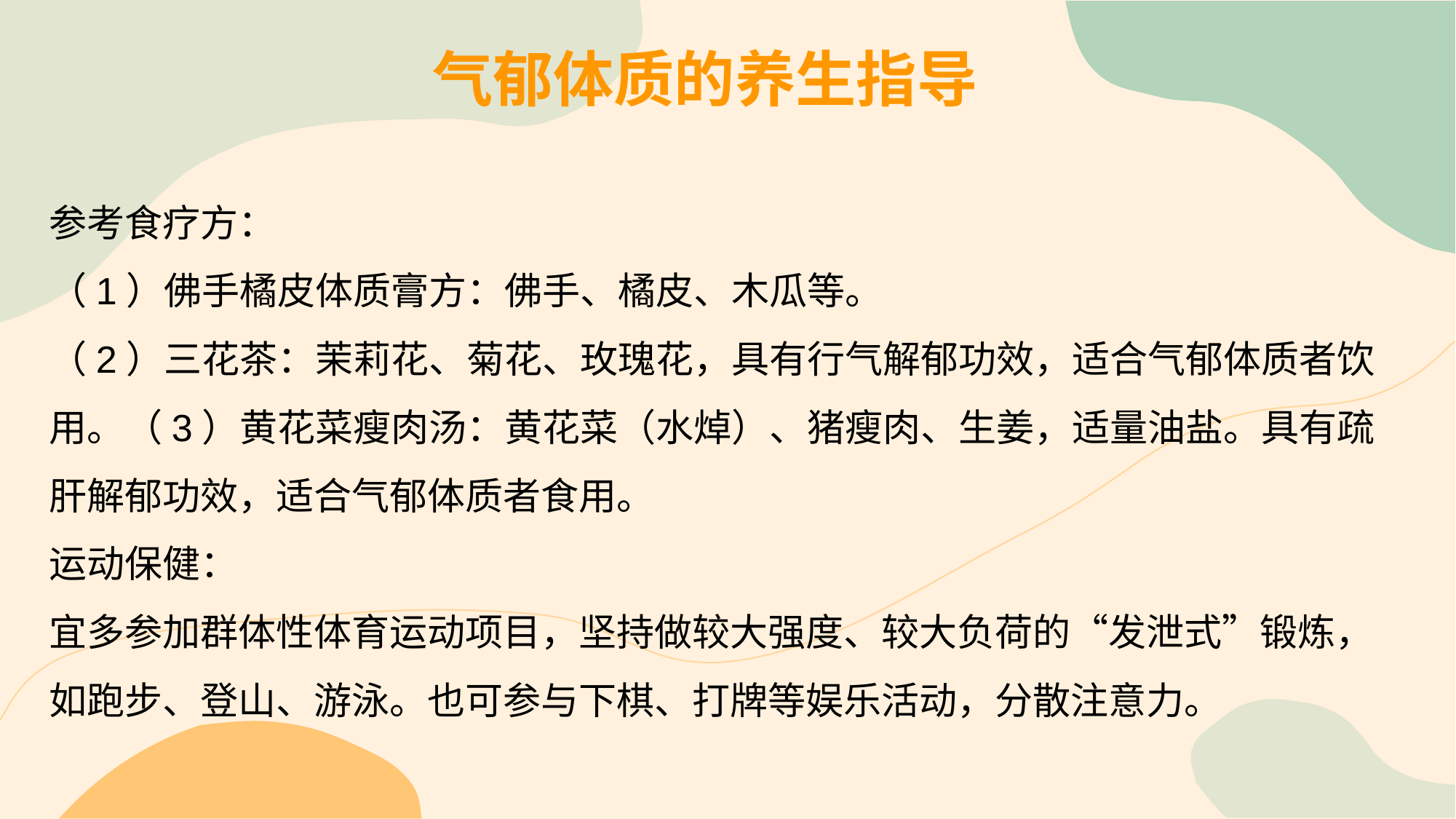

气郁体质的养生指导
参考食疗方：
（1）佛手橘皮体质膏方：佛手、橘皮、木瓜等。
（2）三花茶：茉莉花、菊花、玫瑰花，具有行气解郁功效，适合气郁体质者饮用。（3）黄花菜瘦肉汤：黄花菜（水焯）、猪瘦肉、生姜，适量油盐。具有疏肝解郁功效，适合气郁体质者食用。
运动保健：
宜多参加群体性体育运动项目，坚持做较大强度、较大负荷的“发泄式”锻炼，如跑步、登山、游泳。也可参与下棋、打牌等娱乐活动，分散注意力。